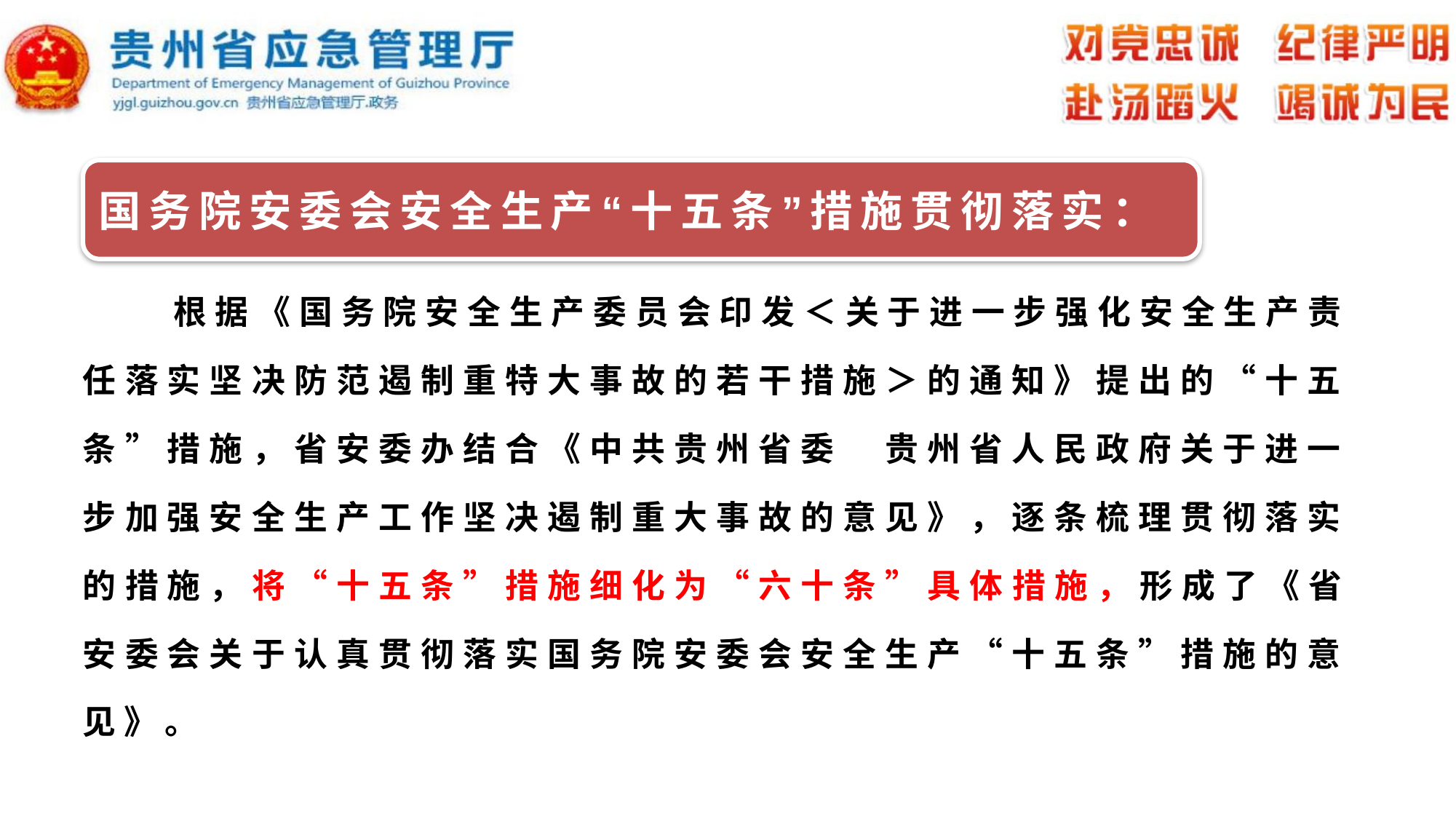

国务院安委会安全生产“十五条”措施贯彻落实：
　　根据《国务院安全生产委员会印发＜关于进一步强化安全生产责任落实坚决防范遏制重特大事故的若干措施＞的通知》提出的“十五条”措施，省安委办结合《中共贵州省委　贵州省人民政府关于进一步加强安全生产工作坚决遏制重大事故的意见》，逐条梳理贯彻落实的措施，将“十五条”措施细化为“六十条”具体措施，形成了《省安委会关于认真贯彻落实国务院安委会安全生产“十五条”措施的意见》。